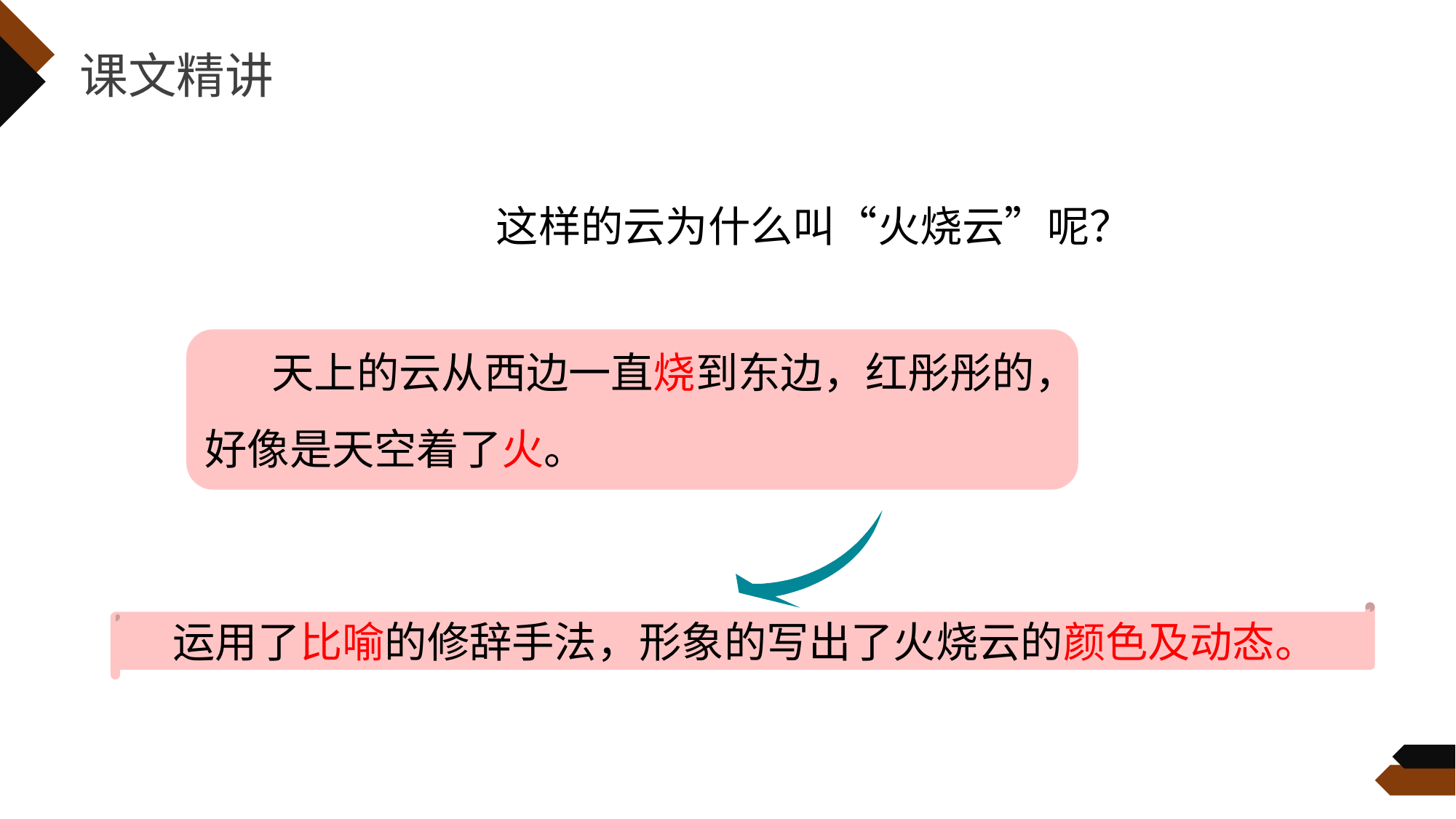

课文精讲
这样的云为什么叫“火烧云”呢？

      天上的云从西边一直烧到东边，红彤彤的，好像是天空着了火。

运用了比喻的修辞手法，形象的写出了火烧云的颜色及动态。